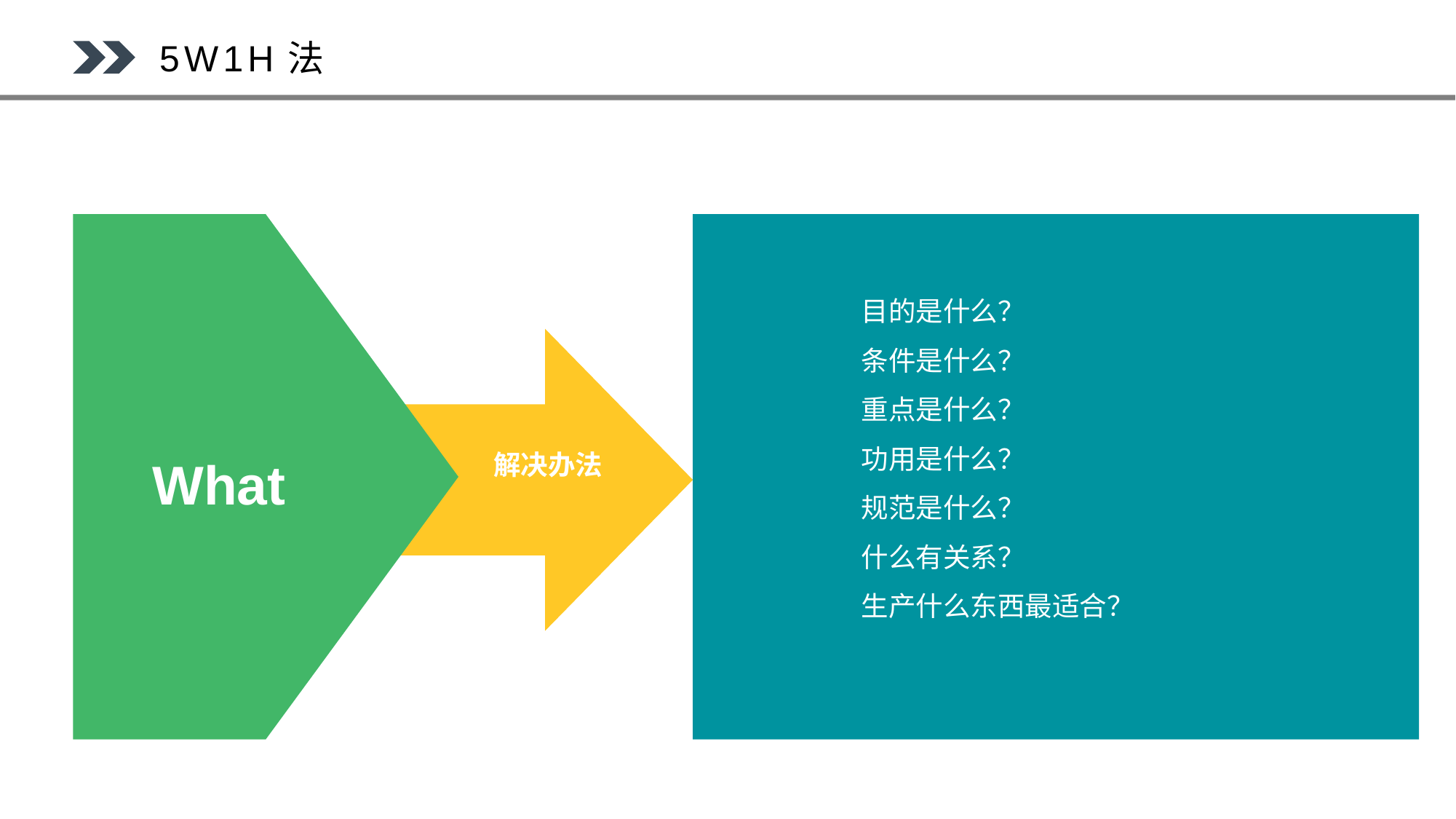

5W1H法

What
解决办法
目的是什么？
条件是什么？
重点是什么？
功用是什么？
规范是什么？
什么有关系？
生产什么东西最适合？